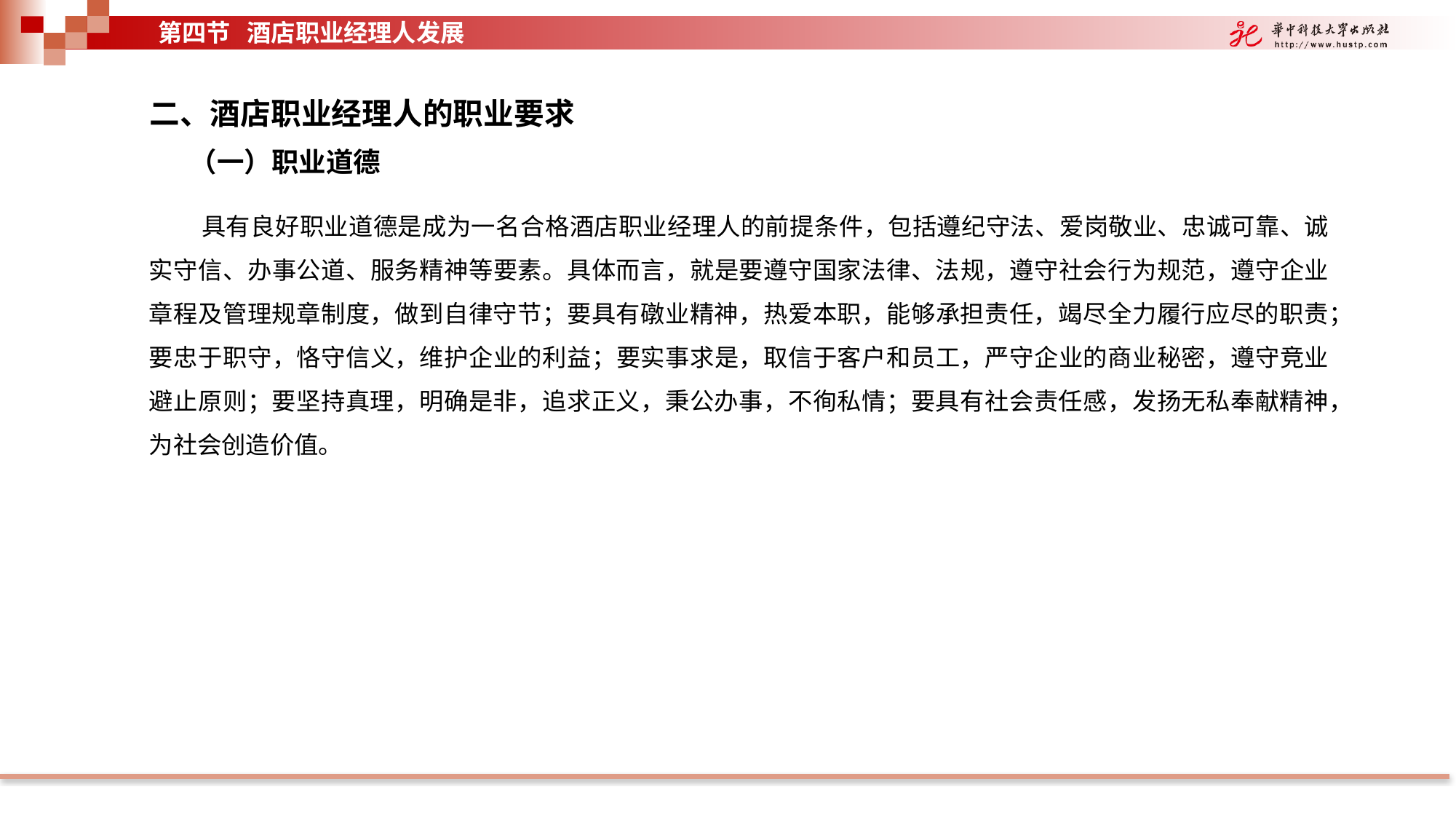

第四节   酒店职业经理人发展
二、酒店职业经理人的职业要求
（一）职业道德
        具有良好职业道德是成为一名合格酒店职业经理人的前提条件，包括遵纪守法、爱岗敬业、忠诚可靠、诚实守信、办事公道、服务精神等要素。具体而言，就是要遵守国家法律、法规，遵守社会行为规范，遵守企业章程及管理规章制度，做到自律守节；要具有礅业精神，热爱本职，能够承担责任，竭尽全力履行应尽的职责；要忠于职守，恪守信义，维护企业的利益；要实事求是，取信于客户和员工，严守企业的商业秘密，遵守竞业避止原则；要坚持真理，明确是非，追求正义，秉公办事，不徇私情；要具有社会责任感，发扬无私奉献精神，为社会创造价值。